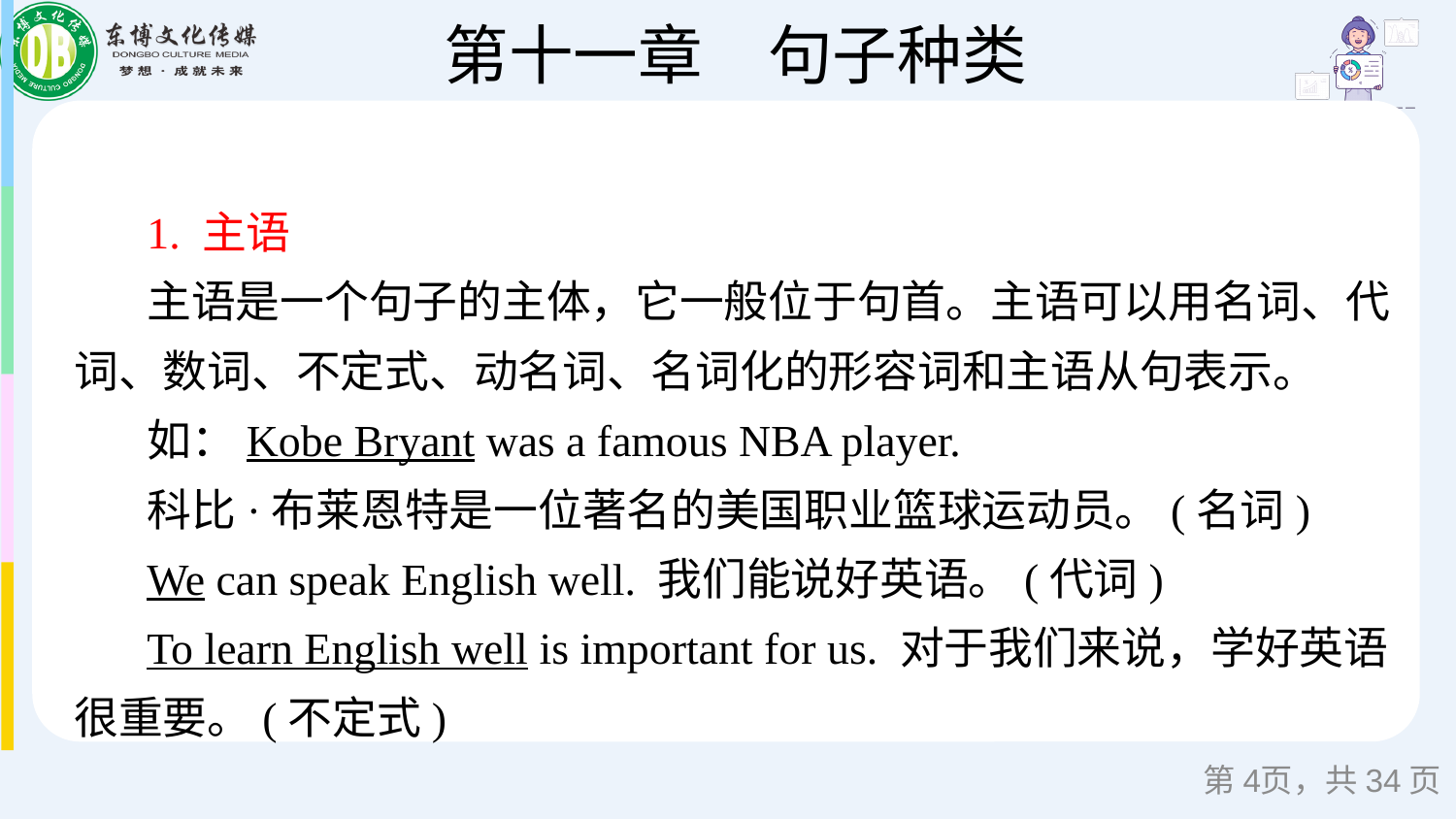

1. 主语
主语是一个句子的主体，它一般位于句首。主语可以用名词、代词、数词、不定式、动名词、名词化的形容词和主语从句表示。
如：Kobe Bryant was a famous NBA player.
科比·布莱恩特是一位著名的美国职业篮球运动员。(名词)
We can speak English well. 我们能说好英语。(代词)
To learn English well is important for us. 对于我们来说，学好英语很重要。(不定式)
第4页，共34页